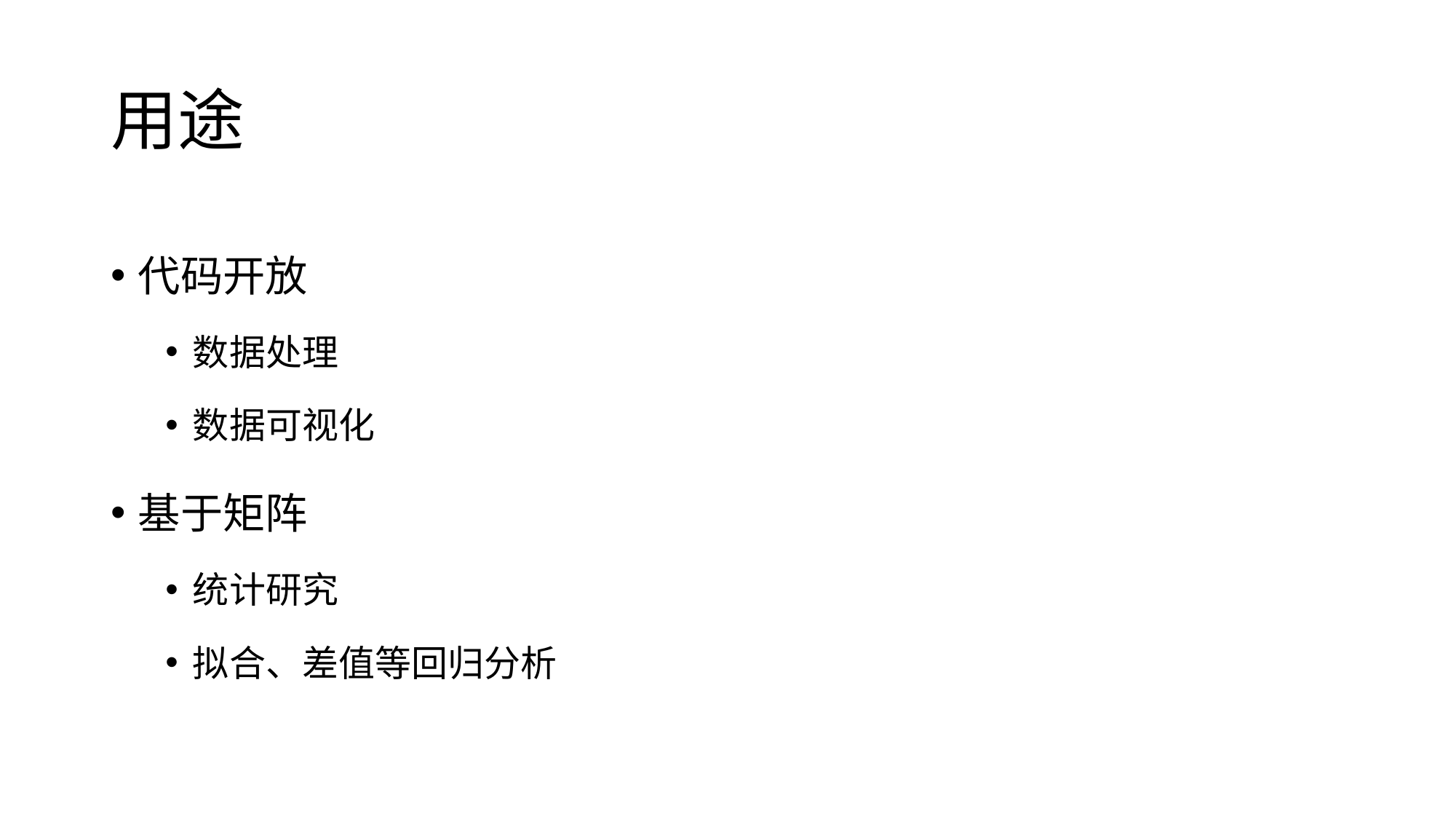

# 用途
代码开放
数据处理
数据可视化
基于矩阵
统计研究
拟合、差值等回归分析